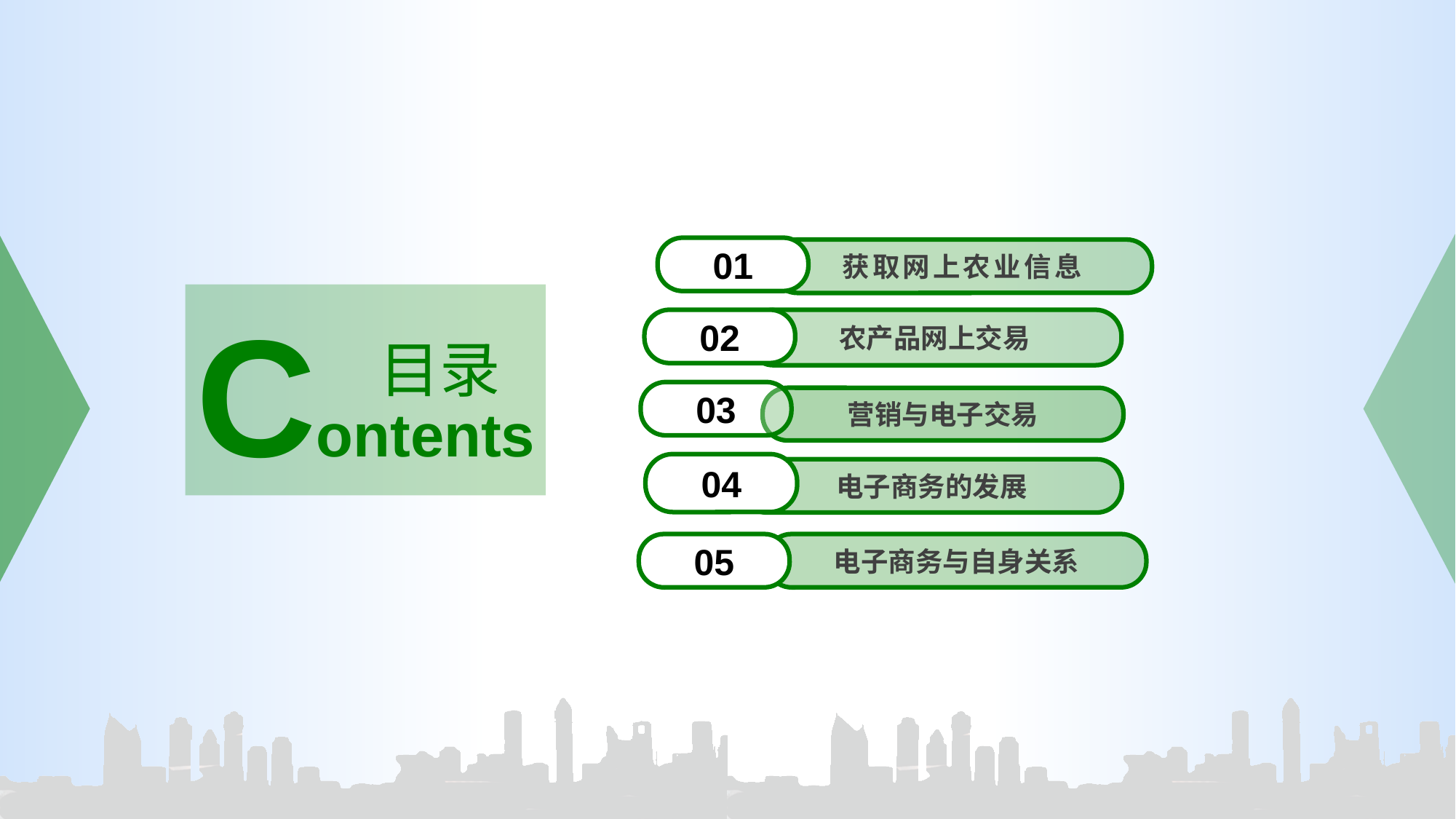

01
获取网上农业信息
Contents
目录
农产品网上交易
02

03
营销与电子交易
04
电子商务的发展
05
电子商务与自身关系
.